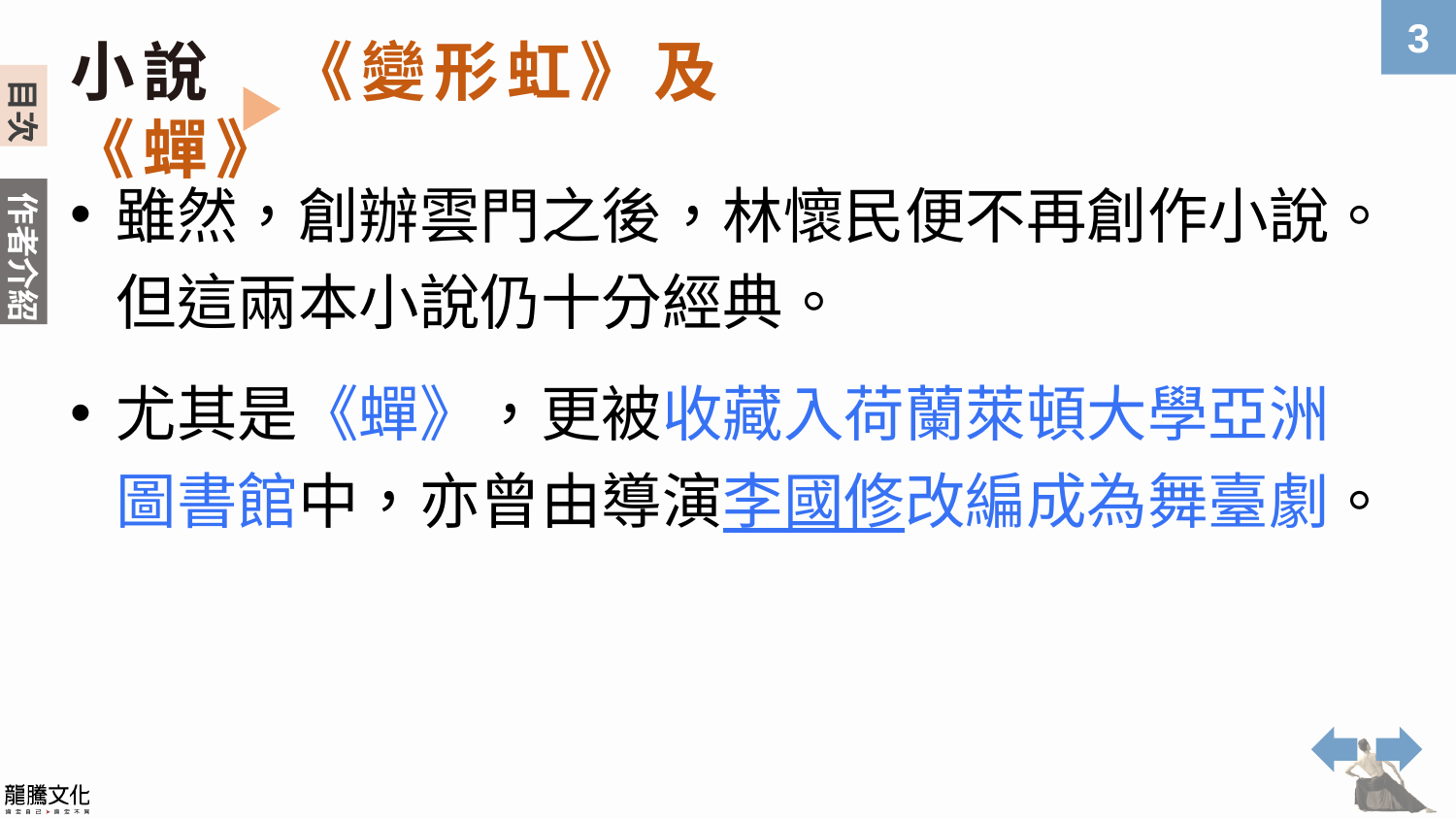

小說　《變形虹》及《蟬》

雖然，創辦雲門之後，林懷民便不再創作小說。但這兩本小說仍十分經典。
尤其是《蟬》，更被收藏入荷蘭萊頓大學亞洲圖書館中，亦曾由導演李國修改編成為舞臺劇。